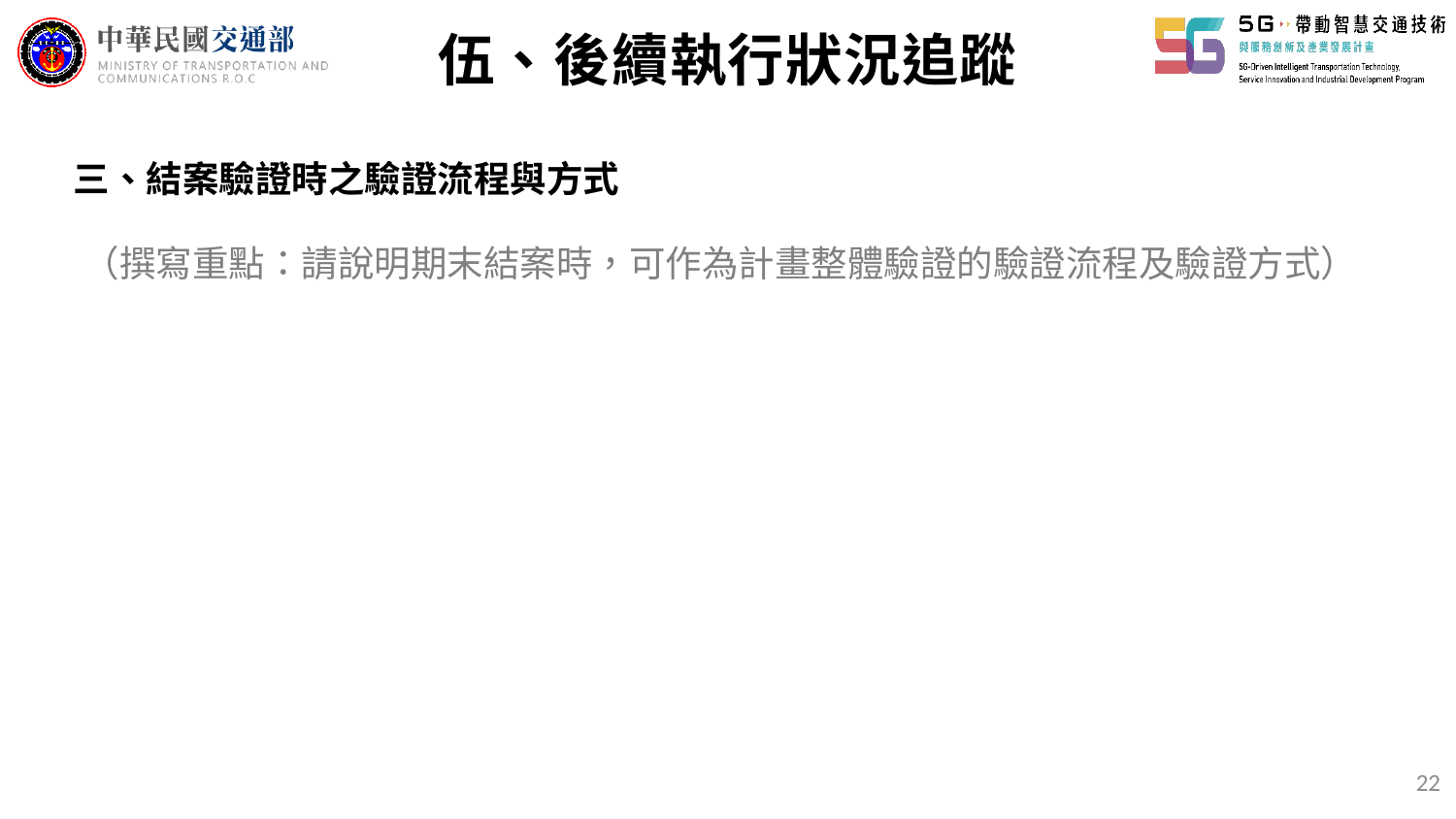

伍、後續執行狀況追蹤
三、結案驗證時之驗證流程與方式
（撰寫重點：請說明期末結案時，可作為計畫整體驗證的驗證流程及驗證方式）
22